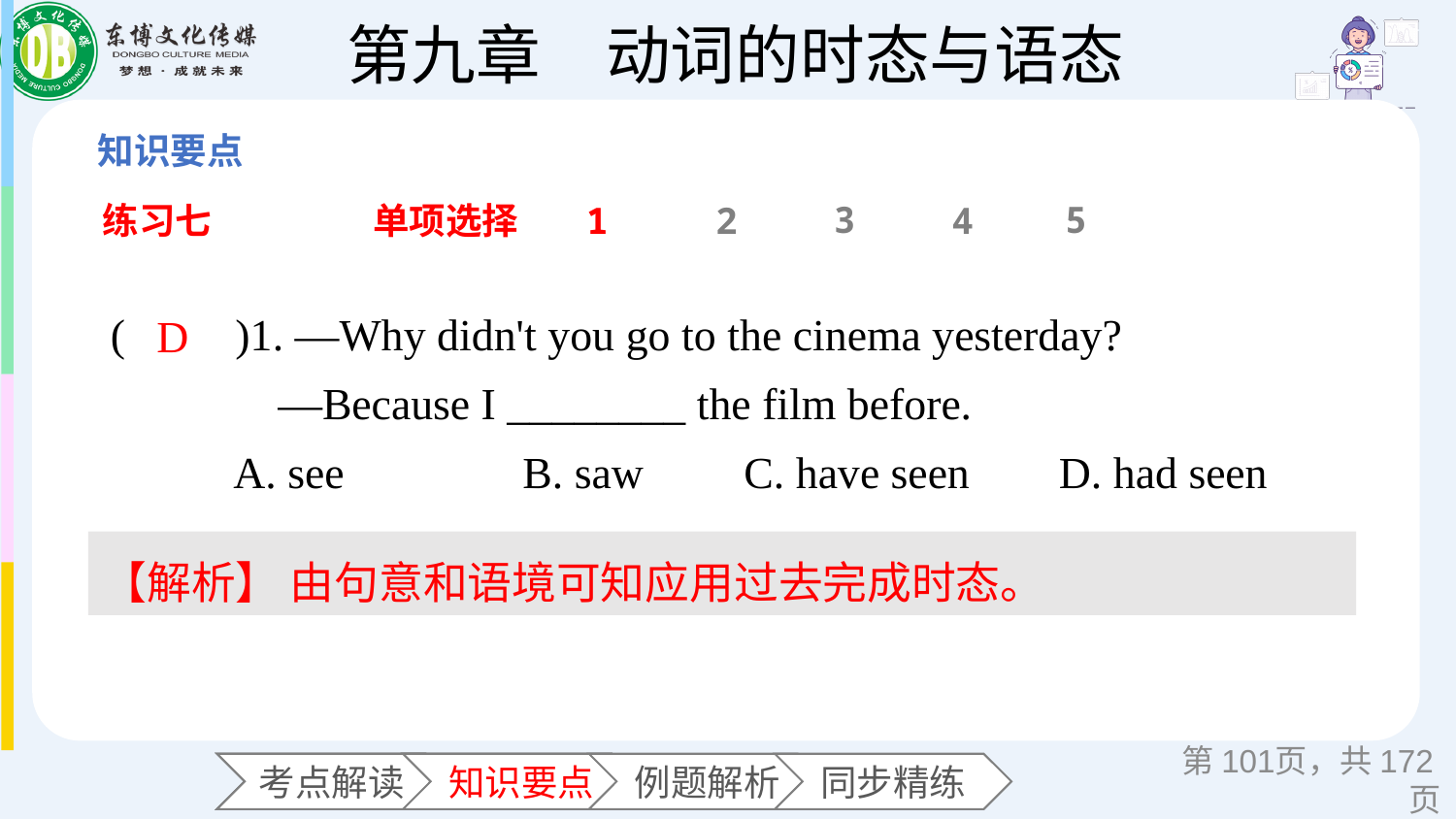

3
5
练习七
单项选择
1
2
4
(　　)1. —Why didn't you go to the cinema yesterday?
               —Because I ________ the film before.
           A. see                B. saw         C. have seen        D. had seen
D
【解析】 由句意和语境可知应用过去完成时态。
第101页，共172页